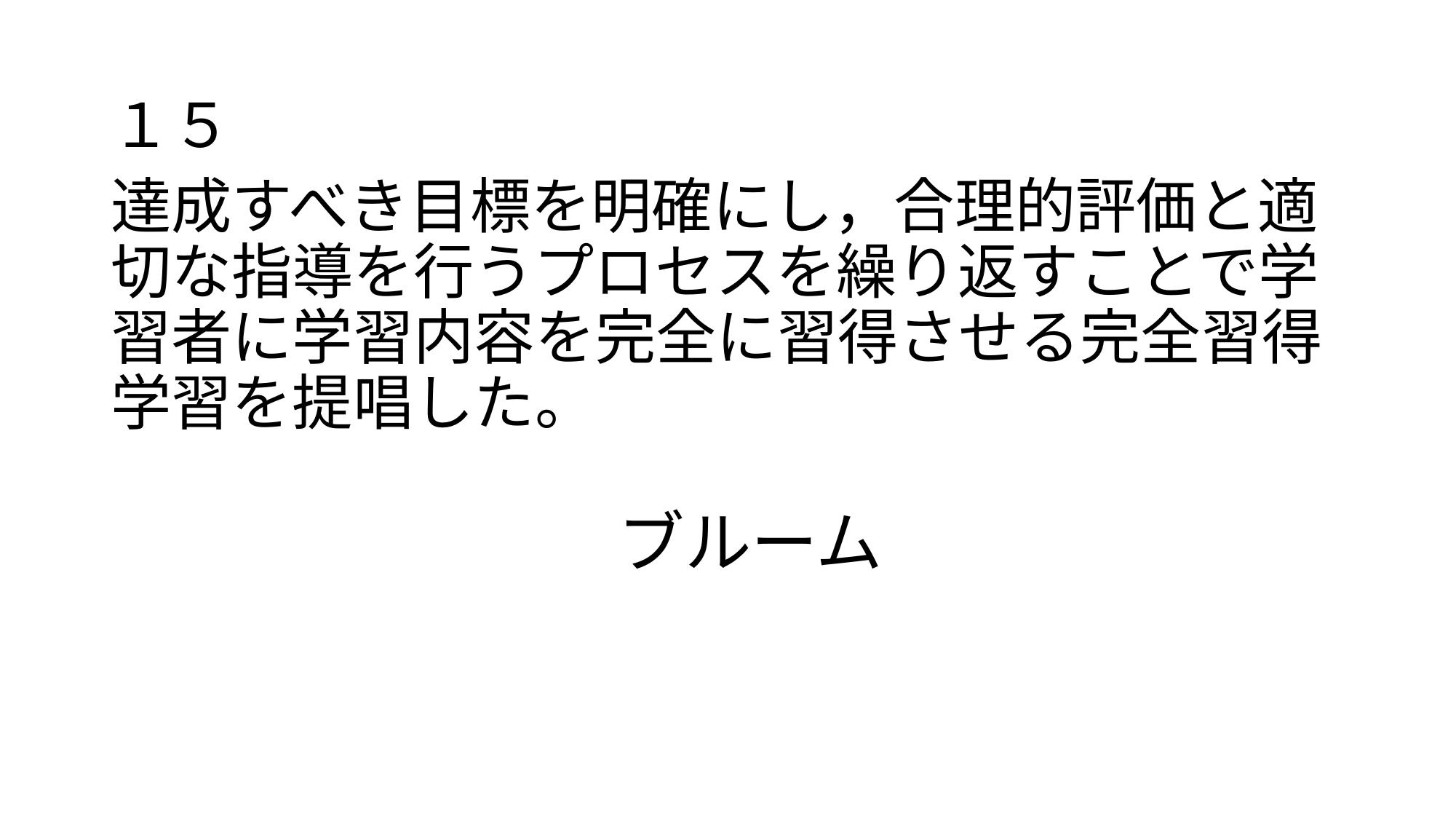

１５
達成すべき目標を明確にし，合理的評価と適切な指導を行うプロセスを繰り返すことで学習者に学習内容を完全に習得させる完全習得学習を提唱した。
# ブルーム